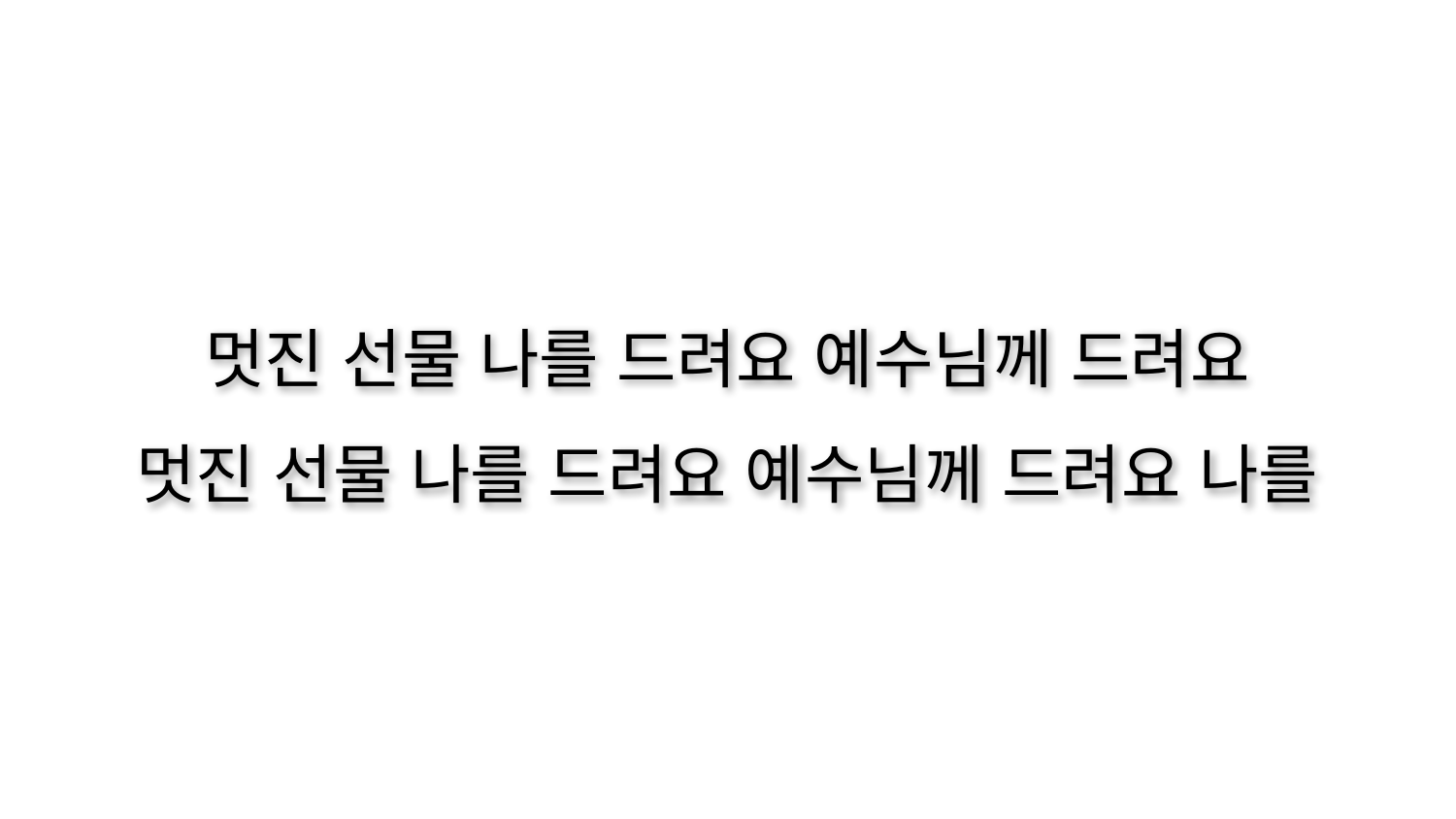

멋진 선물 나를 드려요 예수님께 드려요
멋진 선물 나를 드려요 예수님께 드려요 나를